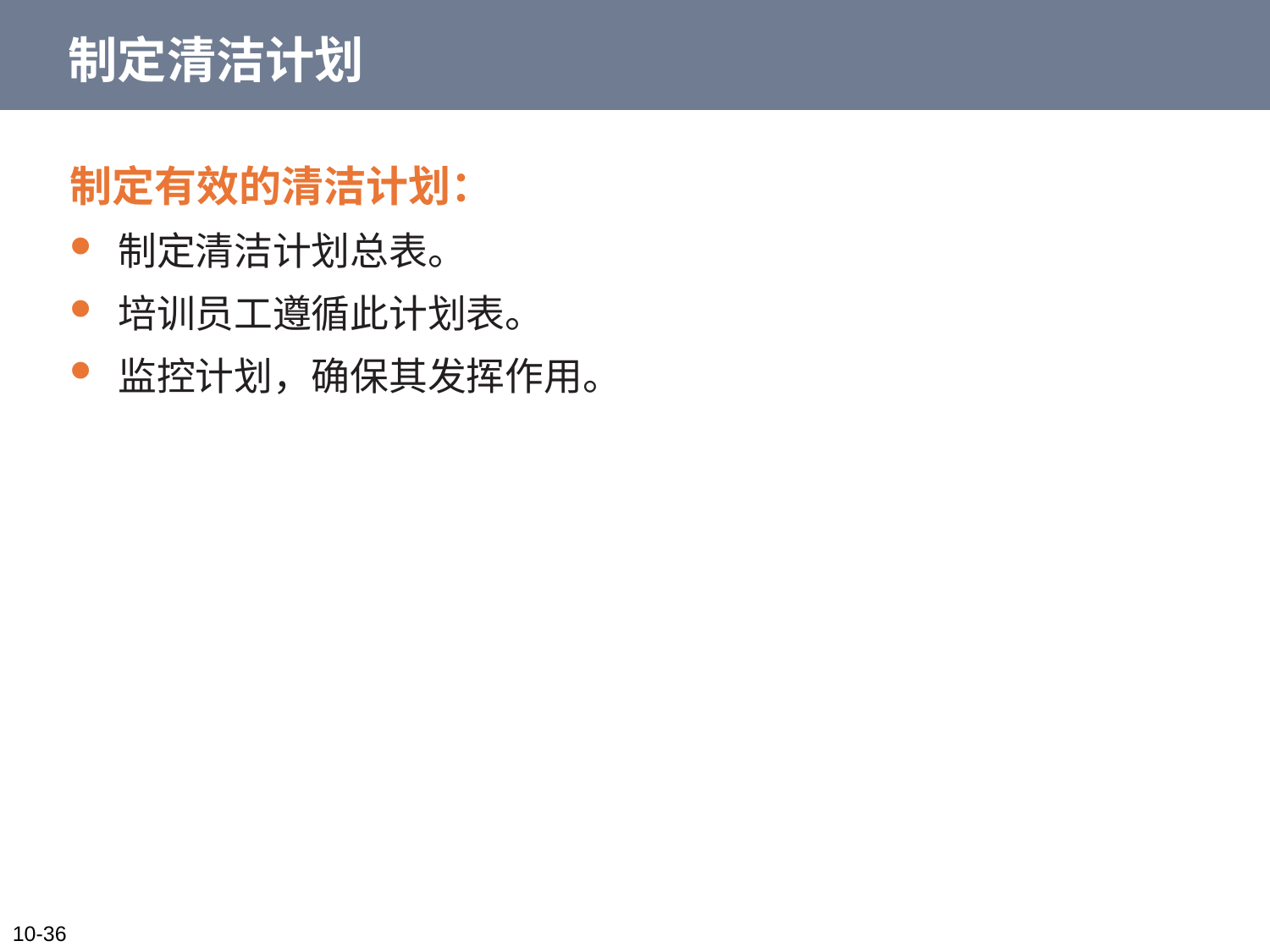

# 制定清洁计划
制定有效的清洁计划：
制定清洁计划总表。
培训员工遵循此计划表。
监控计划，确保其发挥作用。
10-36